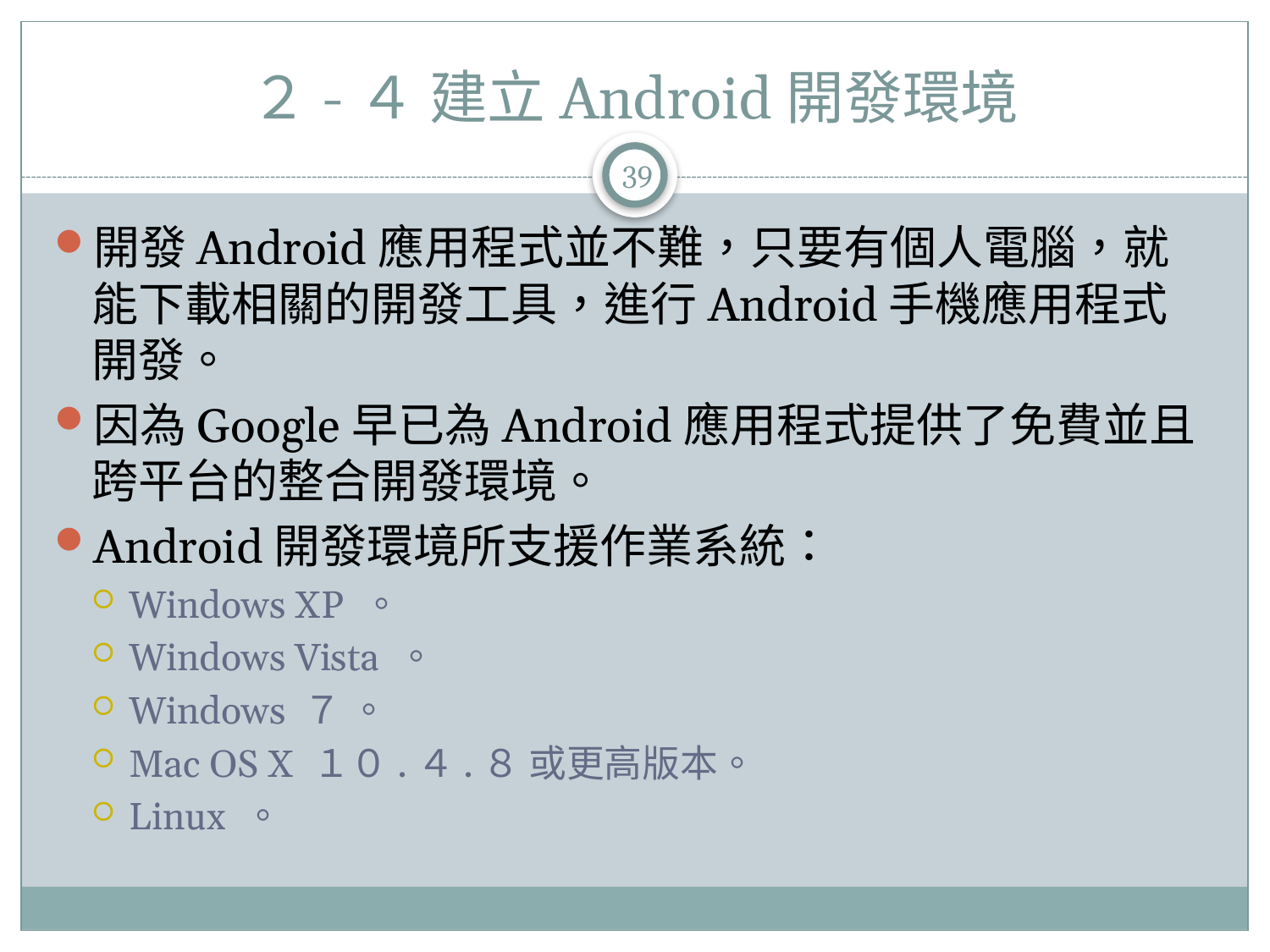

# ２-４ 建立Android開發環境
39
開發Android應用程式並不難，只要有個人電腦，就能下載相關的開發工具，進行Android手機應用程式開發。
因為Google早已為Android應用程式提供了免費並且跨平台的整合開發環境。
Android開發環境所支援作業系統：
Windows XP 。
Windows Vista 。
Windows ７ 。
Mac OS X １０.４.８ 或更高版本。
Linux 。